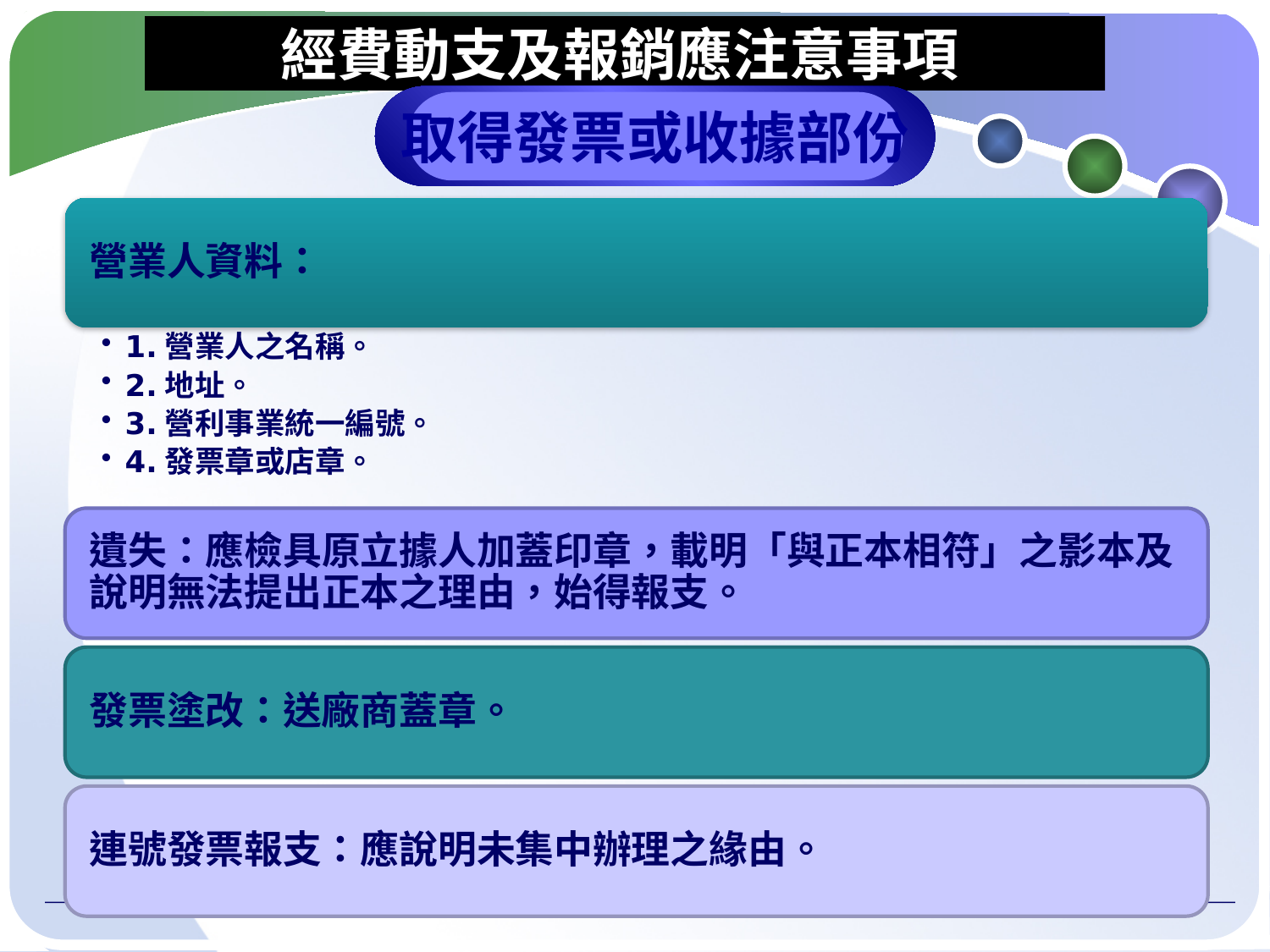

# 經費動支及報銷應注意事項

取得發票或收據部份
營業人資料：
1.營業人之名稱。
2.地址。
3.營利事業統一編號。
4.發票章或店章。
遺失：應檢具原立據人加蓋印章，載明「與正本相符」之影本及說明無法提出正本之理由，始得報支。
發票塗改：送廠商蓋章。
連號發票報支：應說明未集中辦理之緣由。